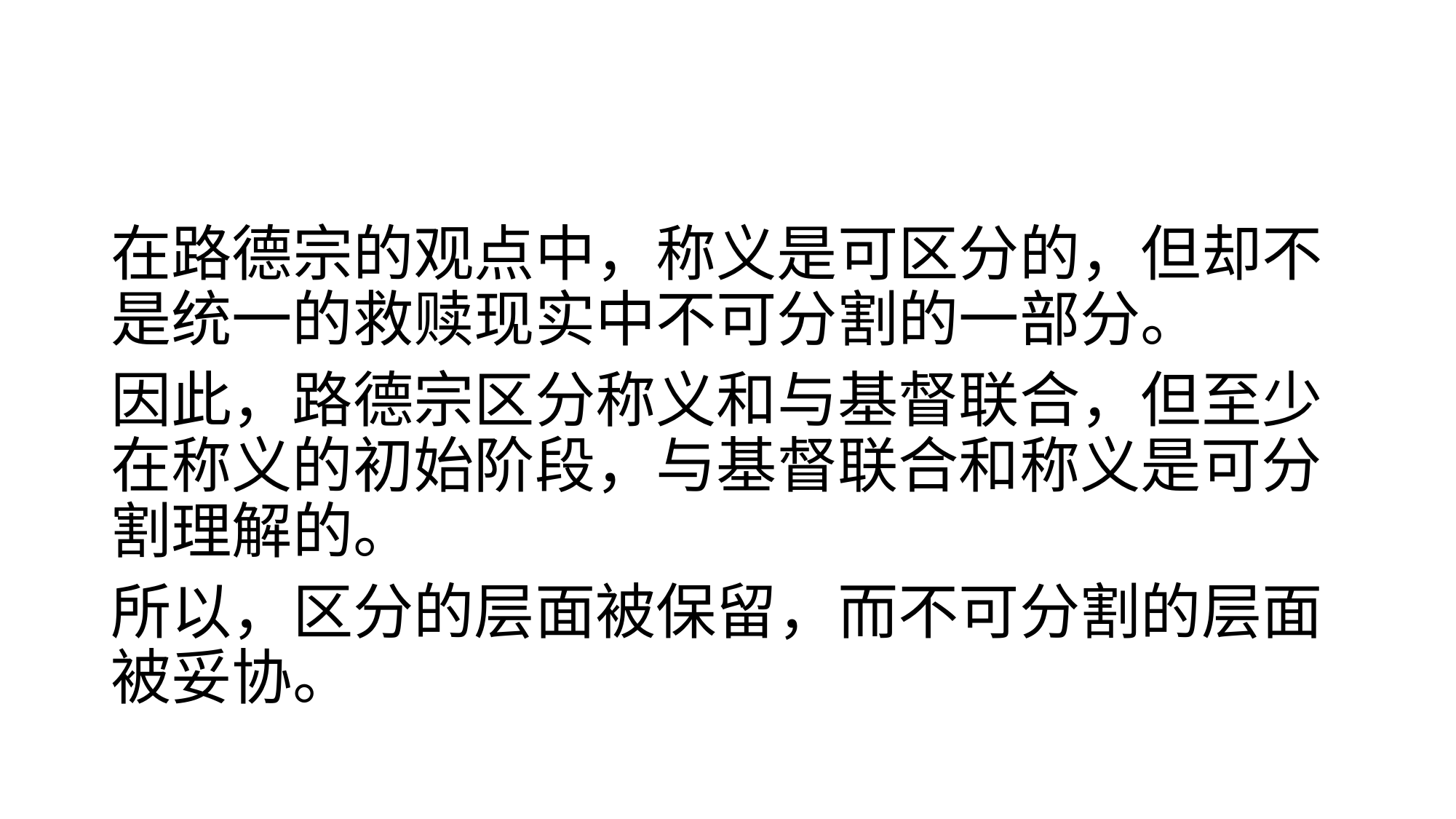

#
在路德宗的观点中，称义是可区分的，但却不是统一的救赎现实中不可分割的一部分。
因此，路德宗区分称义和与基督联合，但至少在称义的初始阶段，与基督联合和称义是可分割理解的。
所以，区分的层面被保留，而不可分割的层面被妥协。